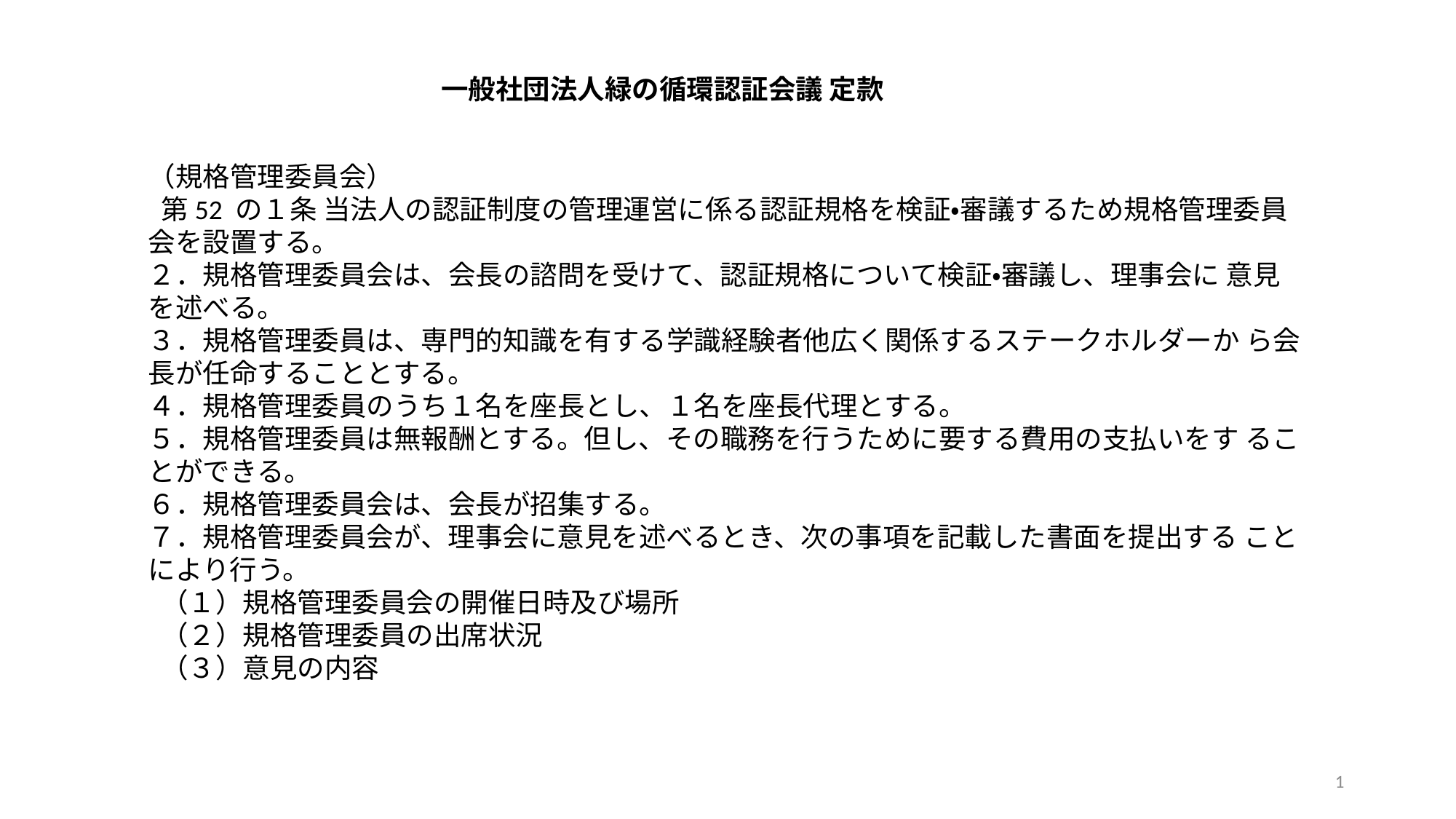

一般社団法人緑の循環認証会議 定款
（規格管理委員会）
 第52 の１条 当法人の認証制度の管理運営に係る認証規格を検証・審議するため規格管理委員会を設置する。
２．規格管理委員会は、会長の諮問を受けて、認証規格について検証・審議し、理事会に 意見を述べる。
３．規格管理委員は、専門的知識を有する学識経験者他広く関係するステークホルダーか ら会長が任命することとする。
４．規格管理委員のうち１名を座長とし、１名を座長代理とする。
５．規格管理委員は無報酬とする。但し、その職務を行うために要する費用の支払いをす ることができる。
６．規格管理委員会は、会長が招集する。
７．規格管理委員会が、理事会に意見を述べるとき、次の事項を記載した書面を提出する ことにより行う。
 （１）規格管理委員会の開催日時及び場所
 （２）規格管理委員の出席状況
 （３）意見の内容
1